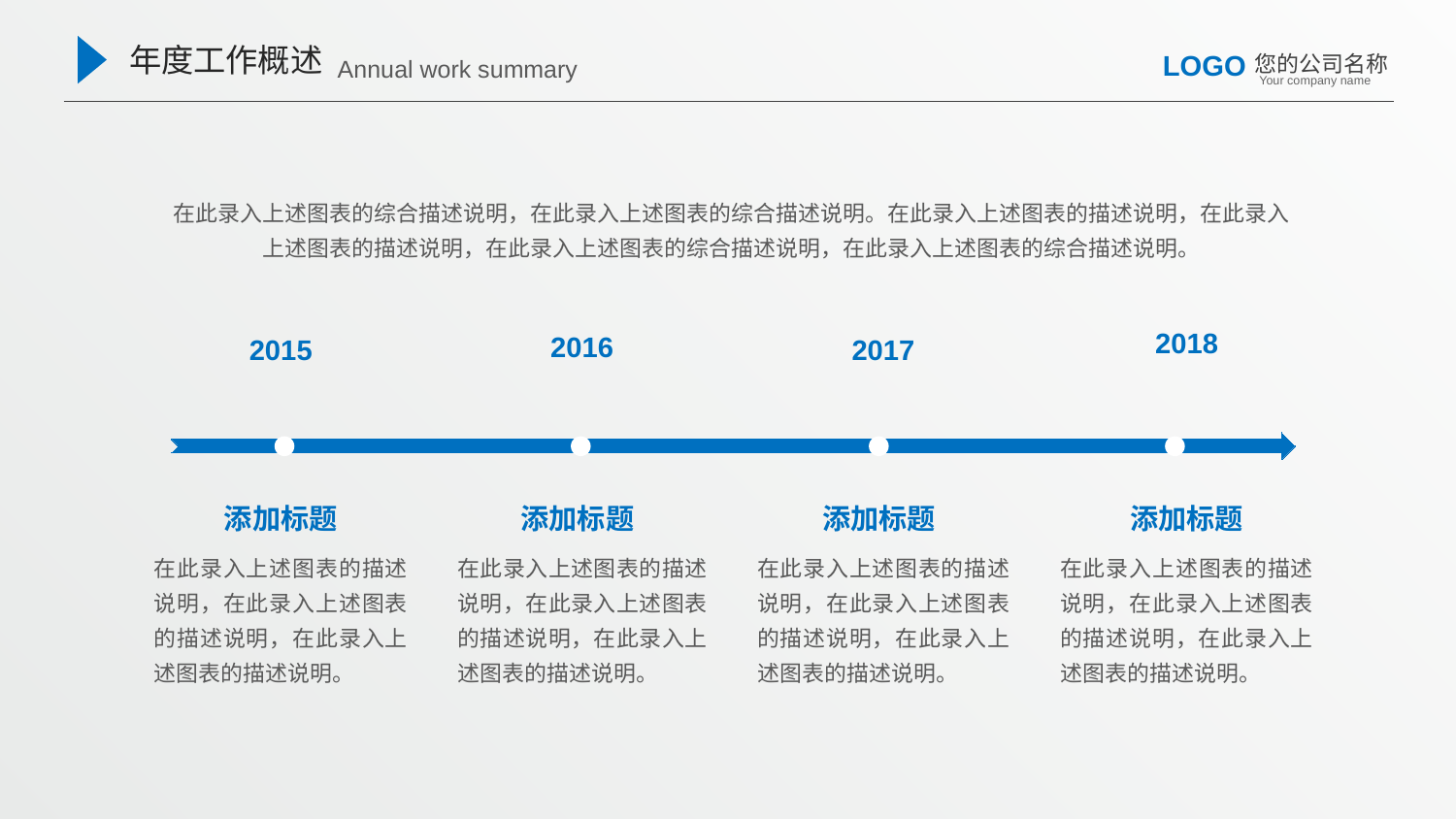

年度工作概述
Annual work summary
LOGO
您的公司名称
Your company name

在此录入上述图表的综合描述说明，在此录入上述图表的综合描述说明。在此录入上述图表的描述说明，在此录入上述图表的描述说明，在此录入上述图表的综合描述说明，在此录入上述图表的综合描述说明。
2015
2017
2018
2016

添加标题
添加标题
添加标题
添加标题
在此录入上述图表的描述说明，在此录入上述图表的描述说明，在此录入上述图表的描述说明。
在此录入上述图表的描述说明，在此录入上述图表的描述说明，在此录入上述图表的描述说明。
在此录入上述图表的描述说明，在此录入上述图表的描述说明，在此录入上述图表的描述说明。
在此录入上述图表的描述说明，在此录入上述图表的描述说明，在此录入上述图表的描述说明。